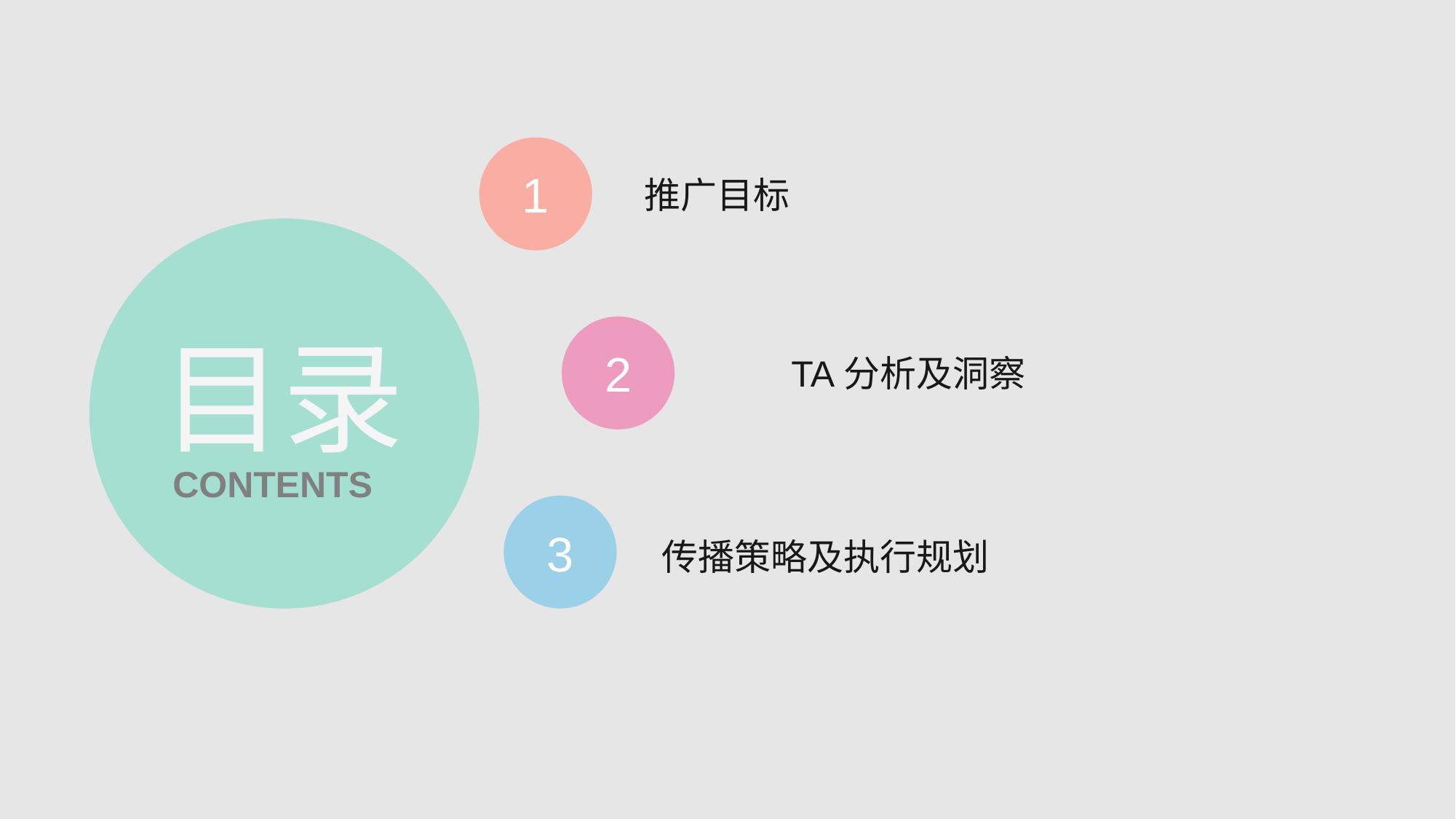

1
推广目标

目录
CONTENTS
2
TA分析及洞察
3
传播策略及执行规划